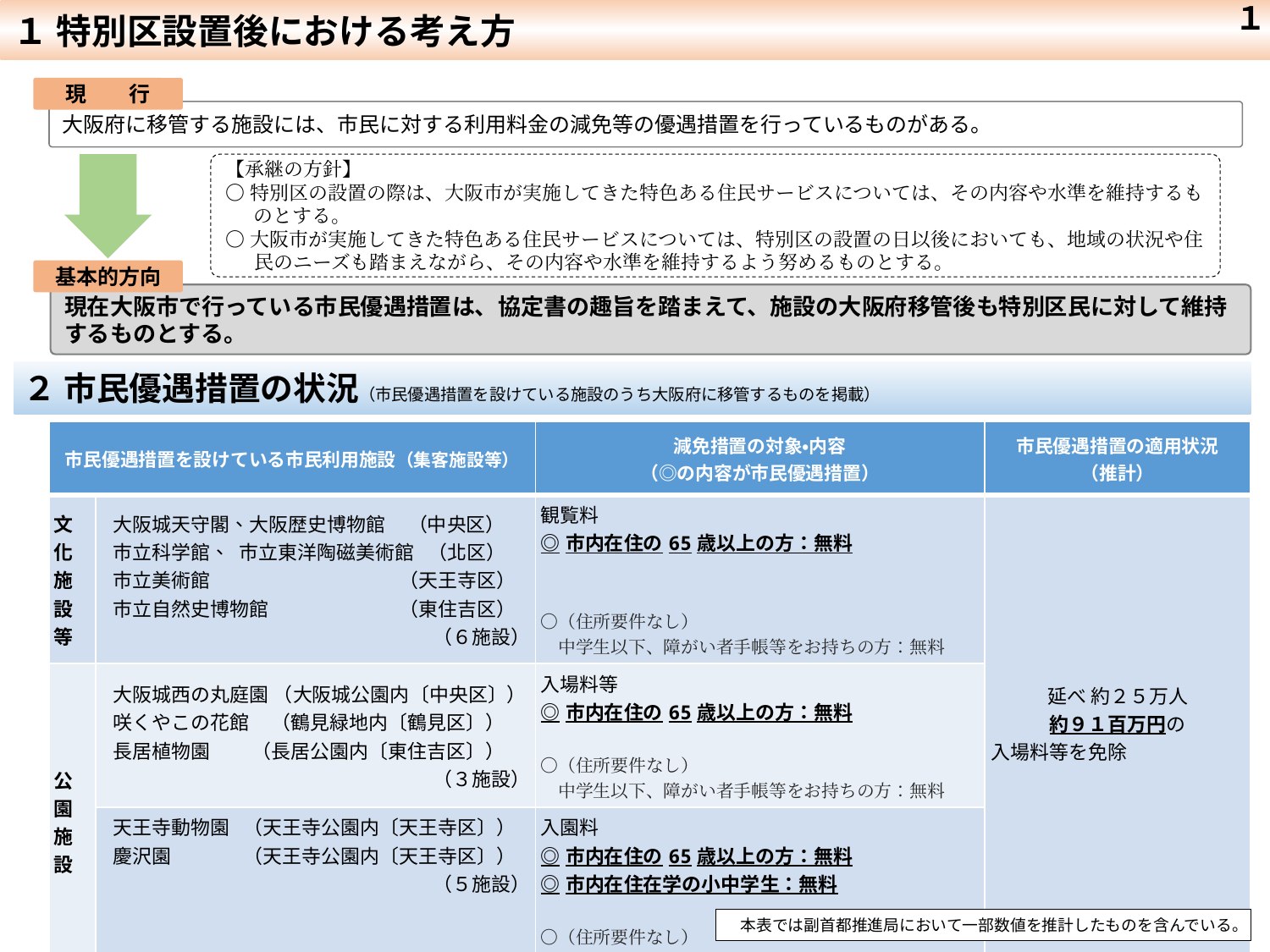

１
１ 特別区設置後における考え方
現　　行
大阪府に移管する施設には、市民に対する利用料金の減免等の優遇措置を行っているものがある。

【承継の方針】
〇 特別区の設置の際は、大阪市が実施してきた特色ある住民サービスについては、その内容や水準を維持するものとする。
〇 大阪市が実施してきた特色ある住民サービスについては、特別区の設置の日以後においても、地域の状況や住民のニーズも踏まえながら、その内容や水準を維持するよう努めるものとする。
基本的方向
現在大阪市で行っている市民優遇措置は、協定書の趣旨を踏まえて、施設の大阪府移管後も特別区民に対して維持するものとする。
２ 市民優遇措置の状況（市民優遇措置を設けている施設のうち大阪府に移管するものを掲載）
| 市民優遇措置を設けている市民利用施設（集客施設等） |  | 減免措置の対象・内容 （◎の内容が市民優遇措置） | 市民優遇措置の適用状況 （推計） |
| --- | --- | --- | --- |
| 文化施設等 | 大阪城天守閣、大阪歴史博物館 （中央区） 市立科学館、 市立東洋陶磁美術館 （北区） 市立美術館　　　　　　　　 　 （天王寺区） 市立自然史博物館　　　　　 　 （東住吉区） （６施設） | 観覧料 ◎市内在住の65歳以上の方：無料 〇（住所要件なし） 　中学生以下、障がい者手帳等をお持ちの方：無料 | 延べ 約２５万人 約９１百万円の 入場料等を免除 |
| 公園施設 | 大阪城西の丸庭園 （大阪城公園内〔中央区〕） 咲くやこの花館 （鶴見緑地内〔鶴見区〕） 長居植物園　 （長居公園内〔東住吉区〕） （３施設） | 入場料等 ◎市内在住の65歳以上の方：無料 〇（住所要件なし） 　中学生以下、障がい者手帳等をお持ちの方：無料 |  |
|  | 天王寺動物園 （天王寺公園内〔天王寺区〕） 慶沢園 　　　 （天王寺公園内〔天王寺区〕） （５施設） | 入園料 ◎市内在住の65歳以上の方：無料 ◎市内在住在学の小中学生：無料 〇（住所要件なし） 　　障がい者手帳等をお持ちの方：無料 |  |
本表では副首都推進局において一部数値を推計したものを含んでいる。